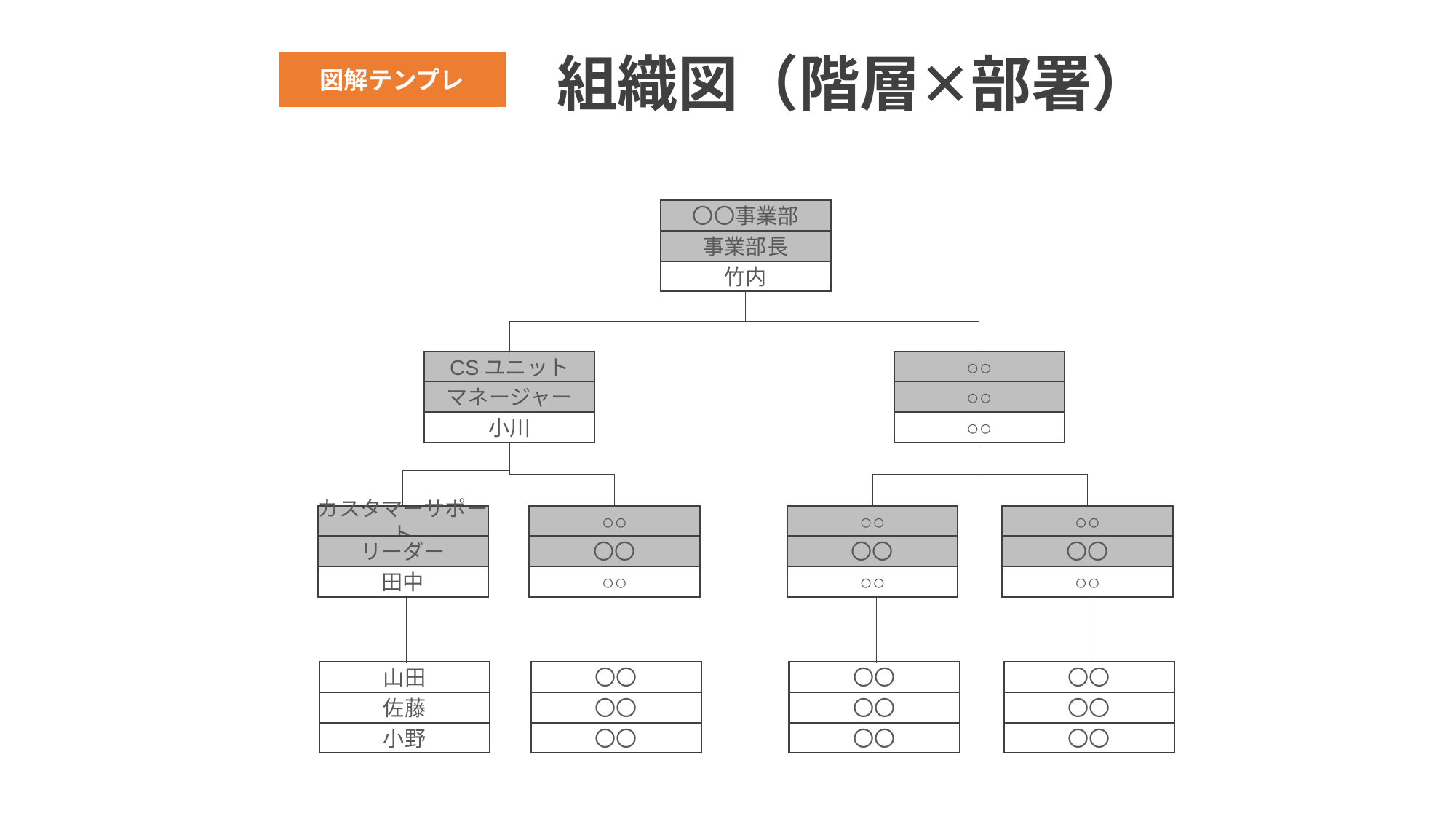

組織図（階層✕部署）
図解テンプレ
〇〇事業部
事業部長
竹内
CSユニット
○○
マネージャー
○○
小川
○○
カスタマーサポート
○○
○○
○○
リーダー
〇〇
〇〇
〇〇
田中
○○
○○
○○
山田
〇〇
〇〇
〇〇
佐藤
〇〇
〇〇
〇〇
小野
〇〇
〇〇
〇〇